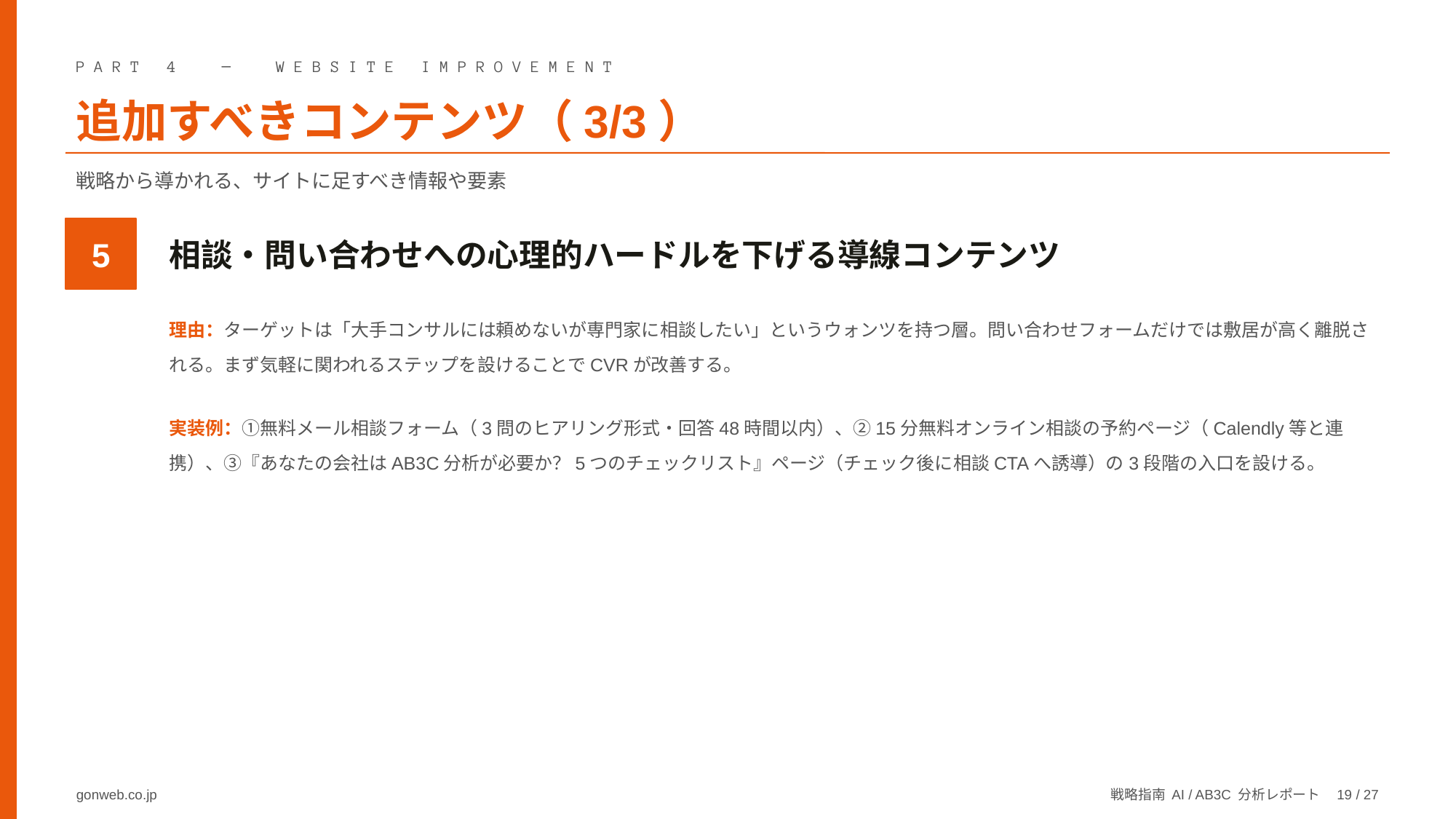

PART 4  ─  WEBSITE IMPROVEMENT
追加すべきコンテンツ（3/3）

戦略から導かれる、サイトに足すべき情報や要素
相談・問い合わせへの心理的ハードルを下げる導線コンテンツ

5
理由：ターゲットは「大手コンサルには頼めないが専門家に相談したい」というウォンツを持つ層。問い合わせフォームだけでは敷居が高く離脱される。まず気軽に関われるステップを設けることでCVRが改善する。
実装例：①無料メール相談フォーム（3問のヒアリング形式・回答48時間以内）、②15分無料オンライン相談の予約ページ（Calendly等と連携）、③『あなたの会社はAB3C分析が必要か？5つのチェックリスト』ページ（チェック後に相談CTAへ誘導）の3段階の入口を設ける。
gonweb.co.jp
戦略指南 AI / AB3C 分析レポート　19 / 27